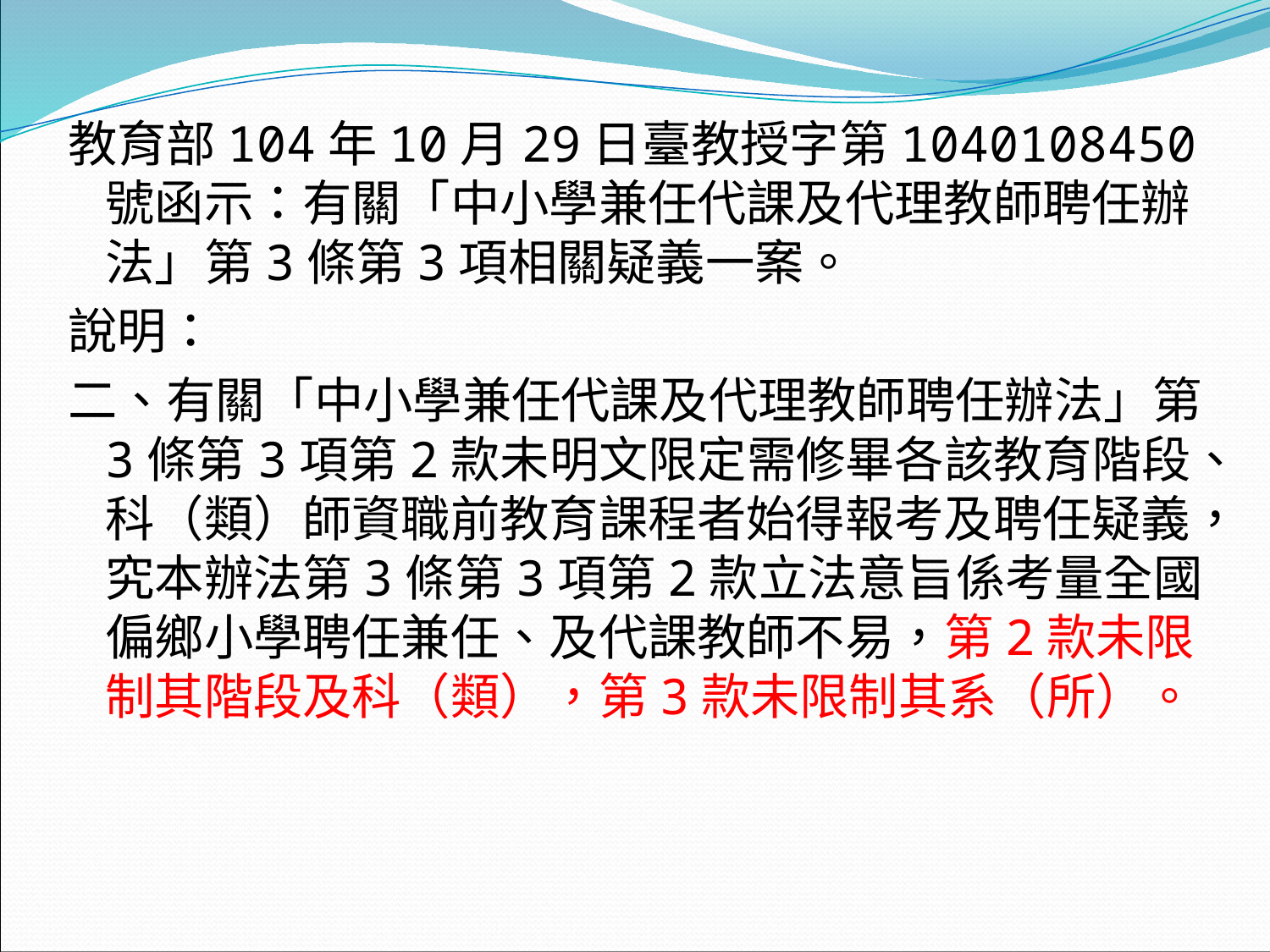

教育部104年10月29日臺教授字第1040108450號函示：有關「中小學兼任代課及代理教師聘任辦法」第3條第3項相關疑義一案。
說明：
二、有關「中小學兼任代課及代理教師聘任辦法」第3條第3項第2款未明文限定需修畢各該教育階段、科（類）師資職前教育課程者始得報考及聘任疑義，究本辦法第3條第3項第2款立法意旨係考量全國偏鄉小學聘任兼任、及代課教師不易，第2款未限制其階段及科（類），第3款未限制其系（所）。